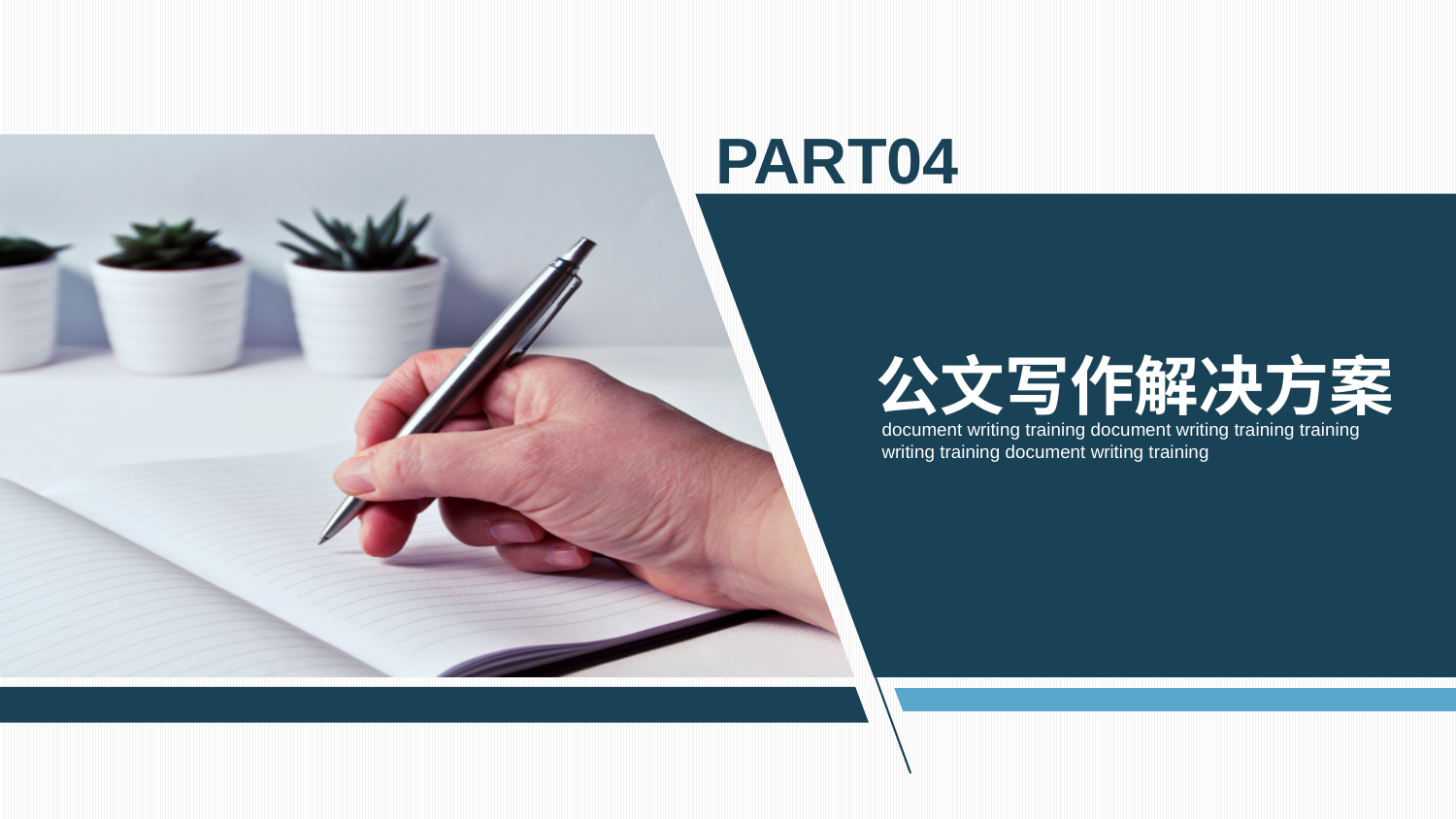

PART04

公文写作解决方案
document writing training document writing training training writing training document writing training